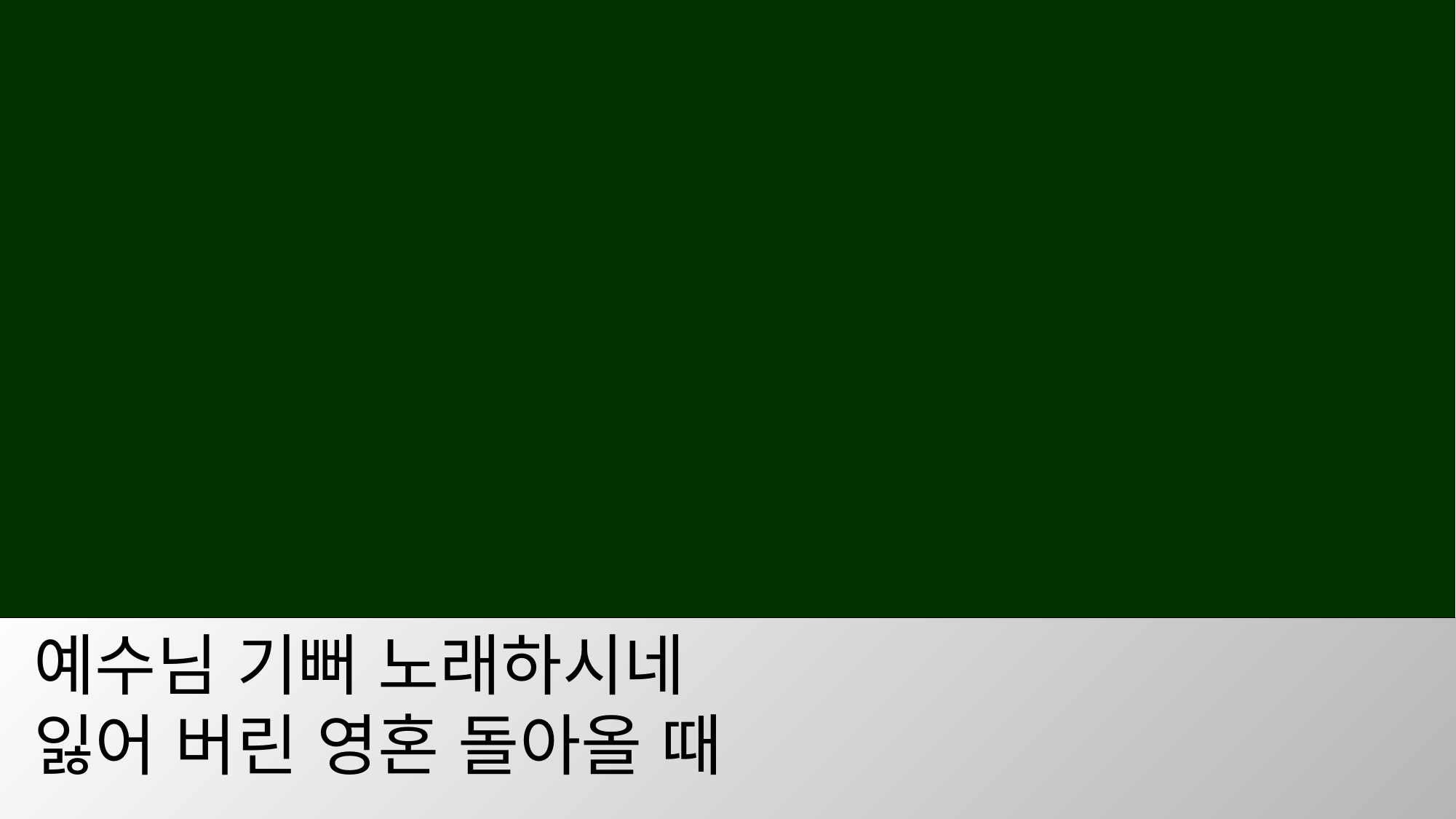

예수님 기뻐 노래하시네
잃어 버린 영혼 돌아올 때